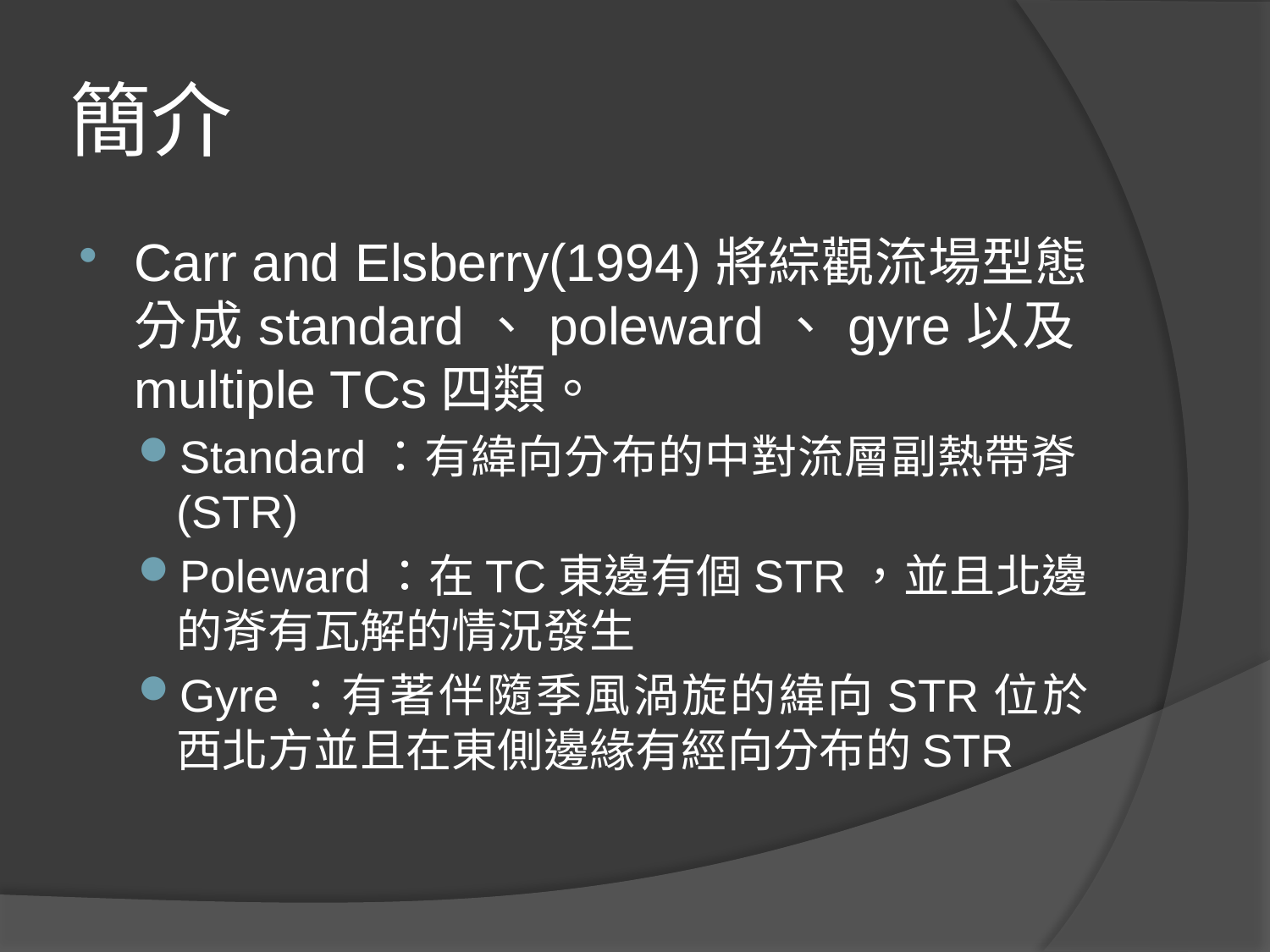

# 簡介
Carr and Elsberry(1994)將綜觀流場型態分成standard、poleward、gyre以及multiple TCs四類。
Standard：有緯向分布的中對流層副熱帶脊(STR)
Poleward：在TC東邊有個STR，並且北邊的脊有瓦解的情況發生
Gyre：有著伴隨季風渦旋的緯向STR位於西北方並且在東側邊緣有經向分布的STR